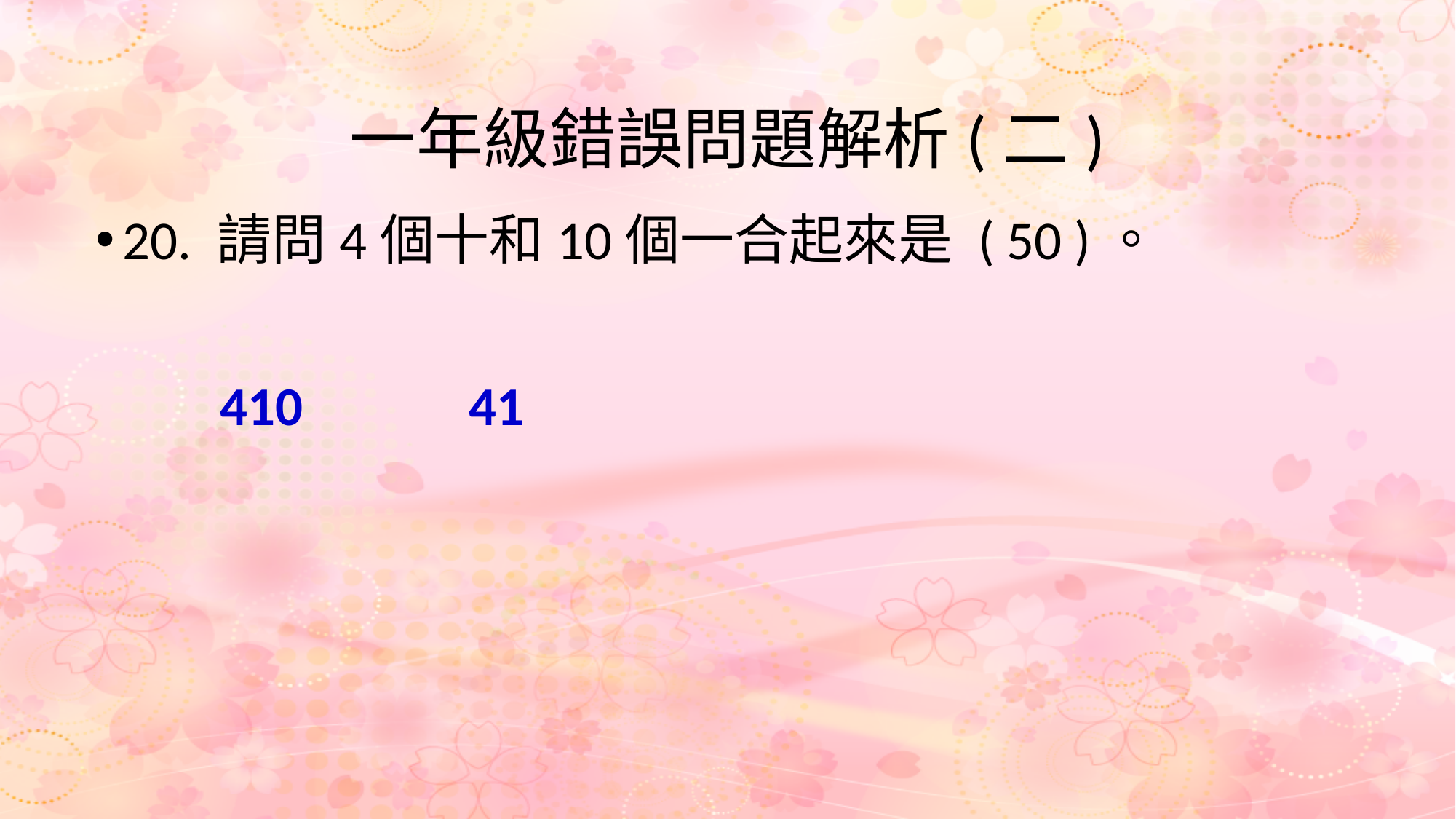

# 一年級錯誤問題解析(二)
20. 請問4個十和10個一合起來是 ( 50 )。
41
410